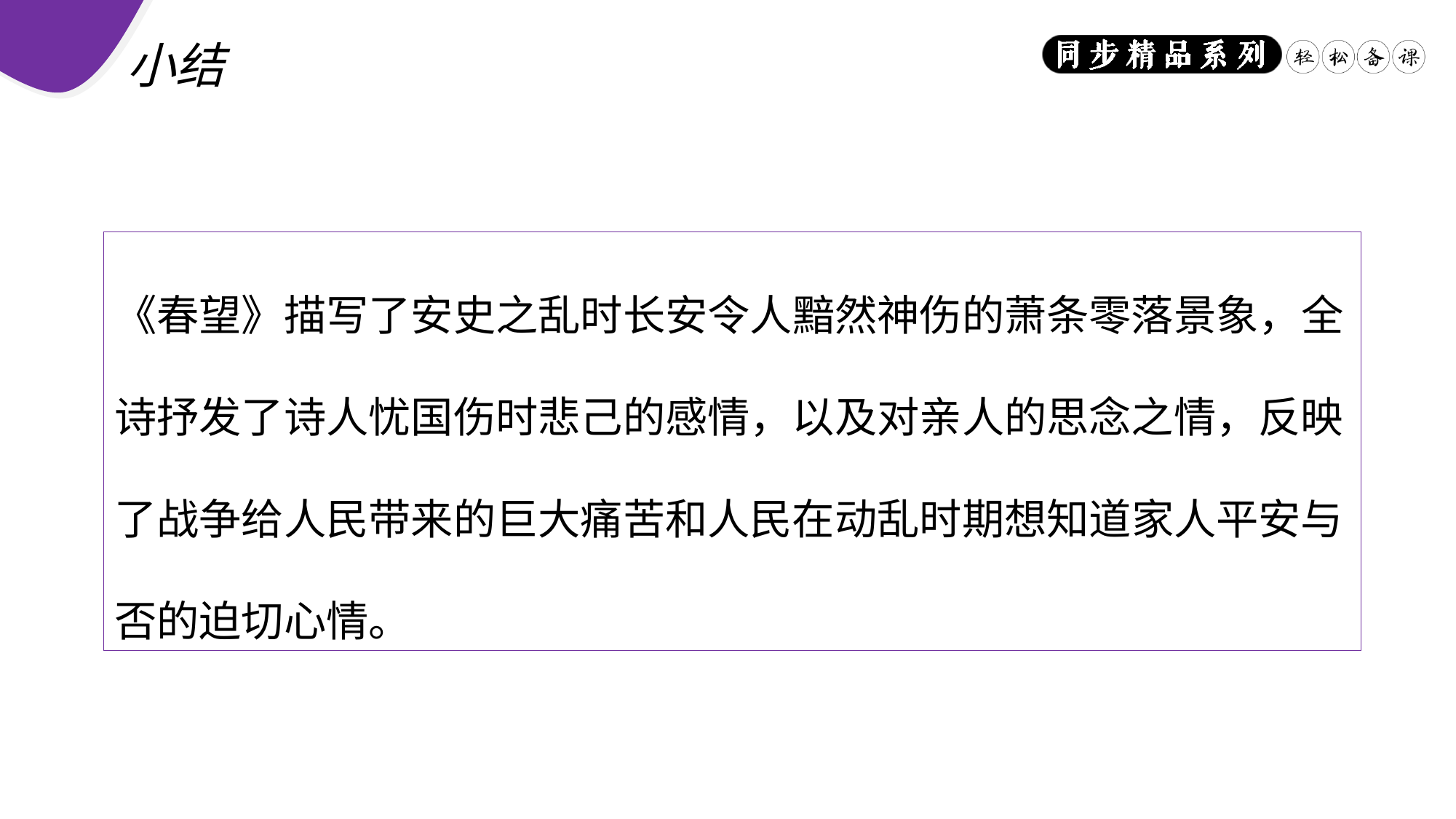

小结
《春望》描写了安史之乱时长安令人黯然神伤的萧条零落景象，全诗抒发了诗人忧国伤时悲己的感情，以及对亲人的思念之情，反映了战争给人民带来的巨大痛苦和人民在动乱时期想知道家人平安与否的迫切心情。